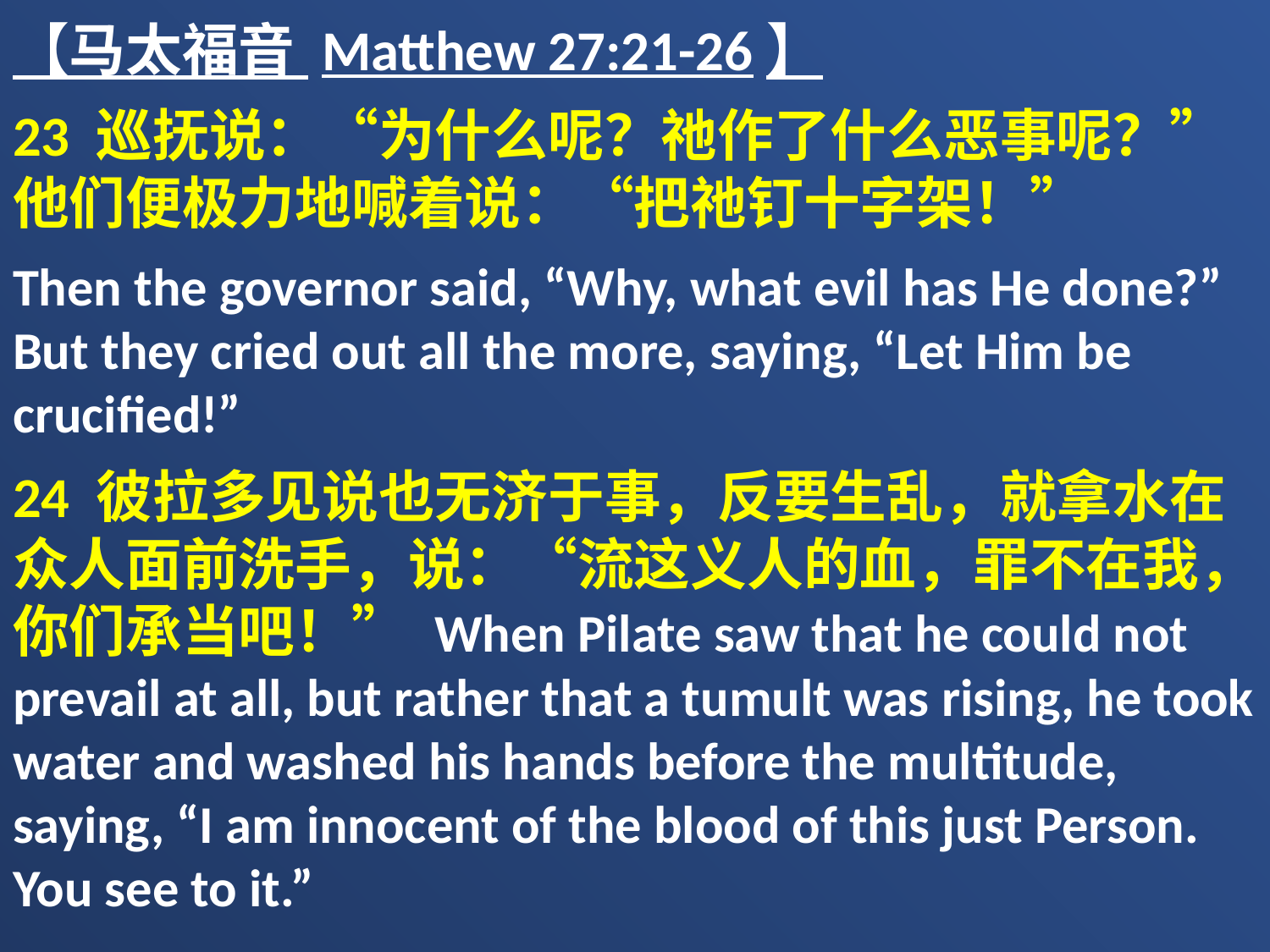

【马太福音 Matthew 27:21-26】
23 巡抚说：“为什么呢？祂作了什么恶事呢？”他们便极力地喊着说：“把祂钉十字架！”
Then the governor said, “Why, what evil has He done?” But they cried out all the more, saying, “Let Him be crucified!”
24 彼拉多见说也无济于事，反要生乱，就拿水在众人面前洗手，说：“流这义人的血，罪不在我，你们承当吧！” When Pilate saw that he could not prevail at all, but rather that a tumult was rising, he took water and washed his hands before the multitude, saying, “I am innocent of the blood of this just Person. You see to it.”